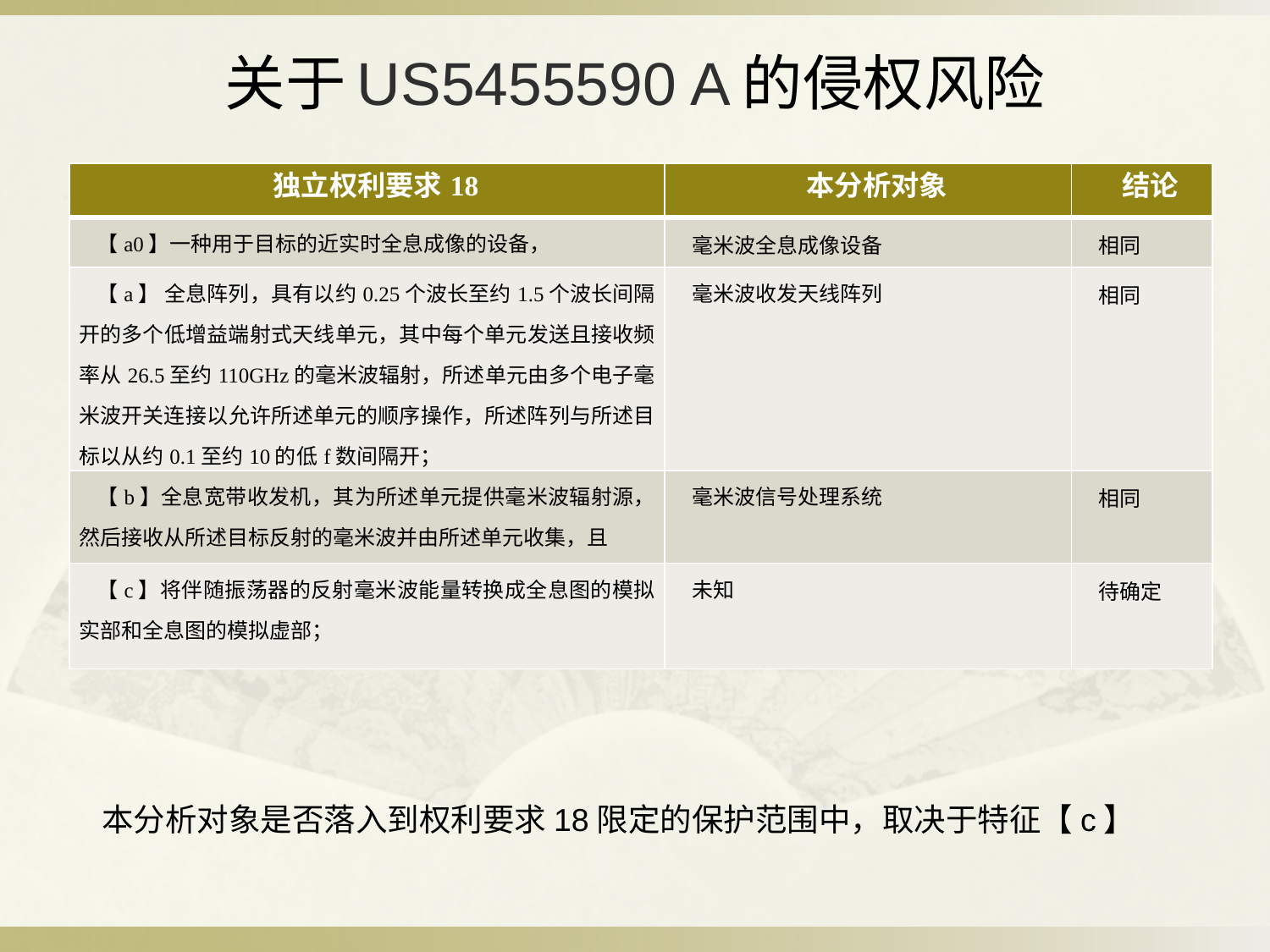

# 关于US5455590 A的侵权风险
| 独立权利要求18 | 本分析对象 | 结论 |
| --- | --- | --- |
| 【a0】一种用于目标的近实时全息成像的设备， | 毫米波全息成像设备 | 相同 |
| 【a】 全息阵列，具有以约0.25个波长至约1.5个波长间隔开的多个低增益端射式天线单元，其中每个单元发送且接收频率从26.5至约110GHz的毫米波辐射，所述单元由多个电子毫米波开关连接以允许所述单元的顺序操作，所述阵列与所述目标以从约0.1至约10的低f数间隔开； | 毫米波收发天线阵列 | 相同 |
| 【b】全息宽带收发机，其为所述单元提供毫米波辐射源，然后接收从所述目标反射的毫米波并由所述单元收集，且 | 毫米波信号处理系统 | 相同 |
| 【c】将伴随振荡器的反射毫米波能量转换成全息图的模拟实部和全息图的模拟虚部； | 未知 | 待确定 |
本分析对象是否落入到权利要求18限定的保护范围中，取决于特征【c】